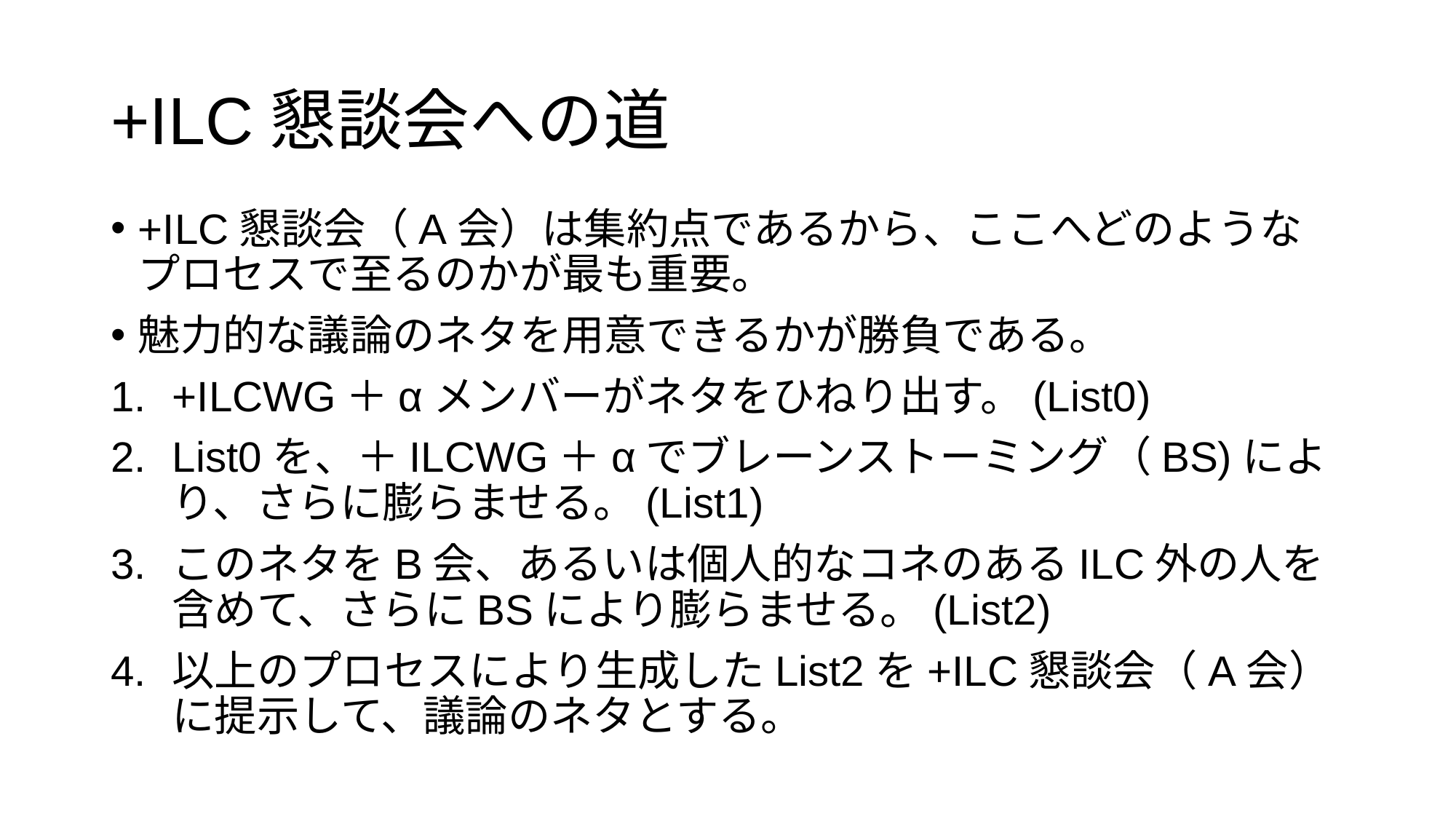

# +ILC懇談会への道
+ILC懇談会（A会）は集約点であるから、ここへどのようなプロセスで至るのかが最も重要。
魅力的な議論のネタを用意できるかが勝負である。
+ILCWG＋αメンバーがネタをひねり出す。(List0)
List0を、＋ILCWG＋αでブレーンストーミング（BS)により、さらに膨らませる。(List1)
このネタをB会、あるいは個人的なコネのあるILC外の人を含めて、さらにBSにより膨らませる。(List2)
以上のプロセスにより生成したList2を+ILC懇談会（A会）に提示して、議論のネタとする。